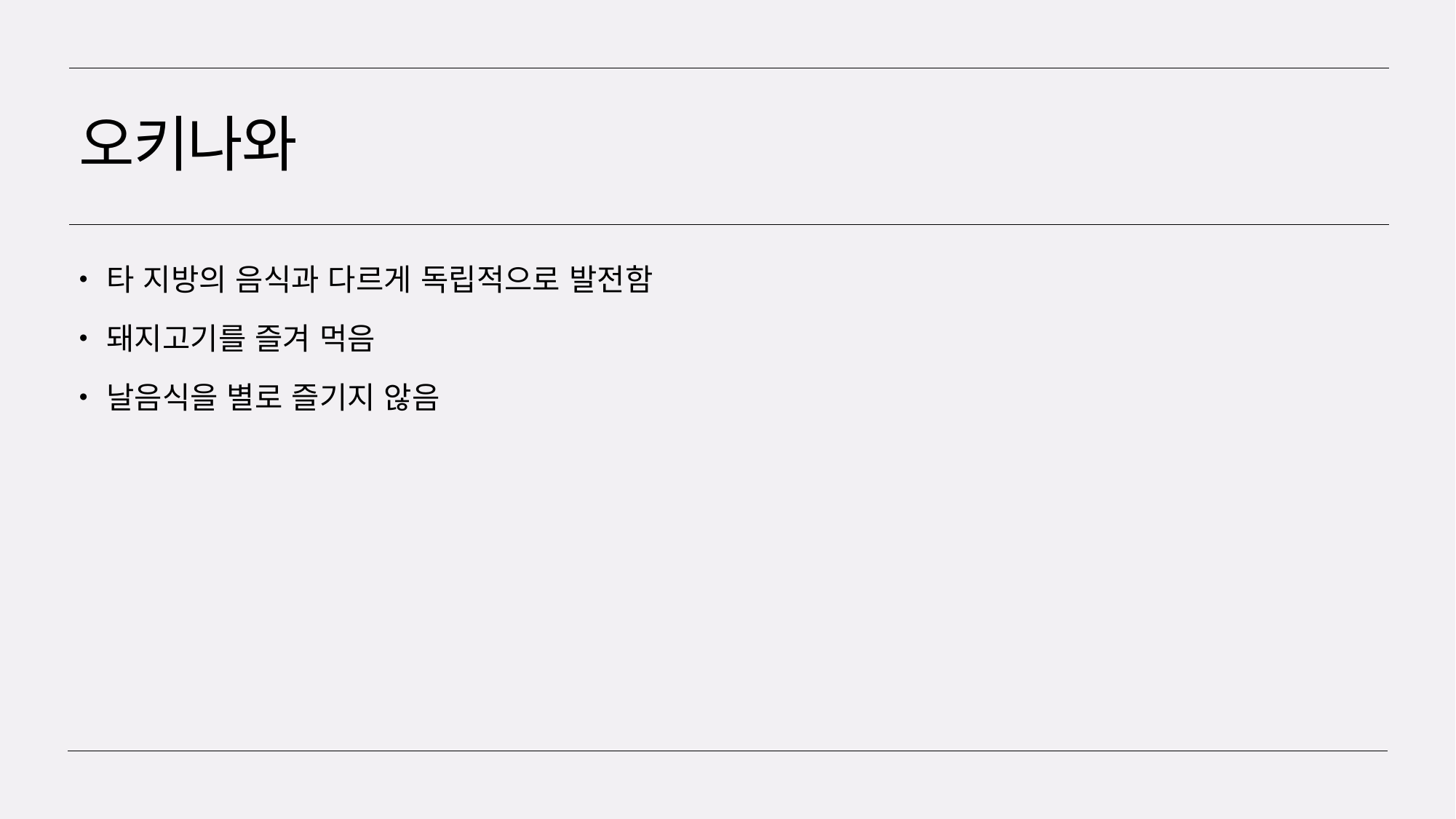

# 오키나와
타 지방의 음식과 다르게 독립적으로 발전함
돼지고기를 즐겨 먹음
날음식을 별로 즐기지 않음